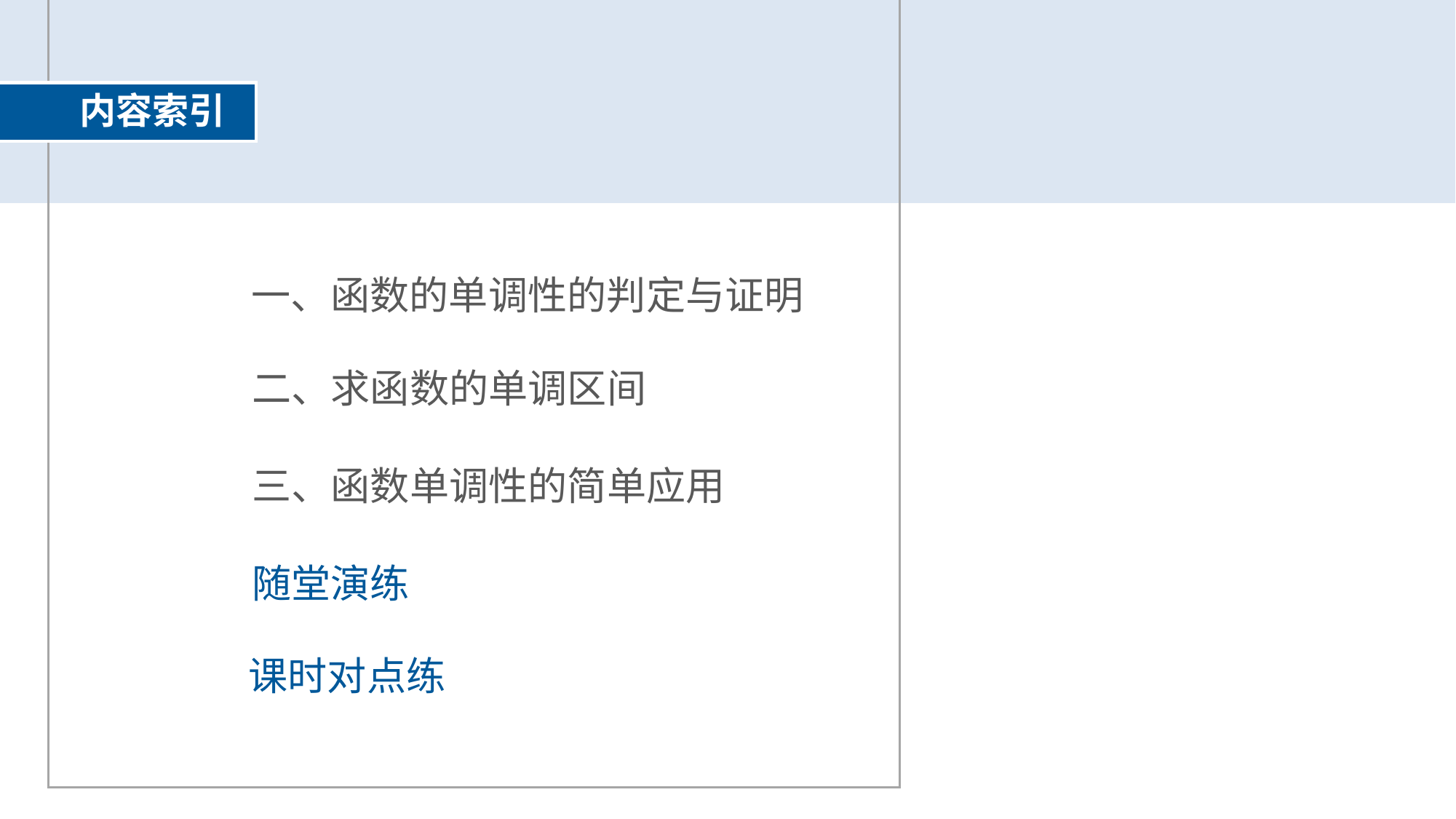

内容索引

一、函数的单调性的判定与证明
二、求函数的单调区间
三、函数单调性的简单应用
随堂演练
课时对点练